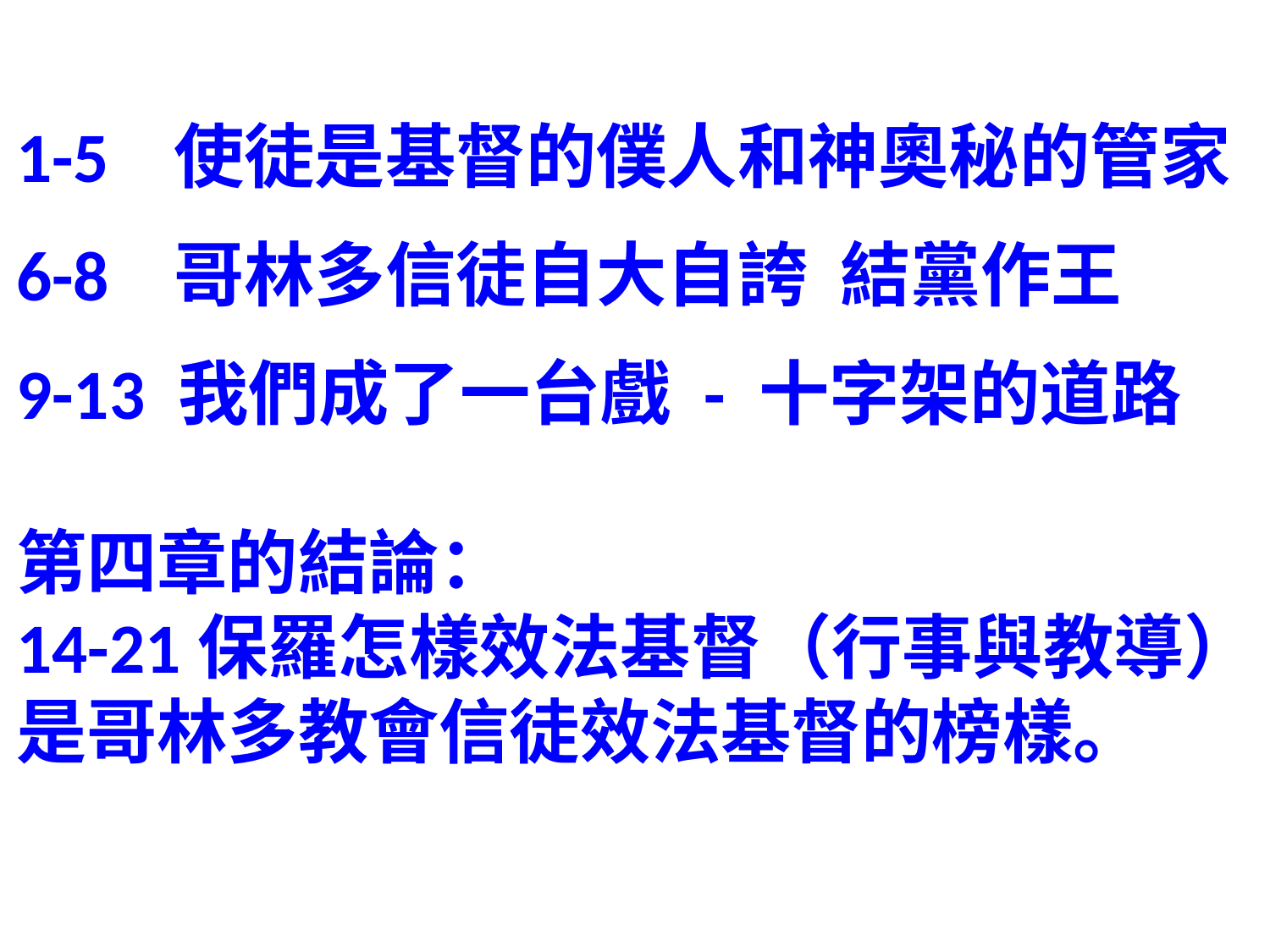

1-5   使徒是基督的僕人和神奧秘的管家

6-8   哥林多信徒自大自誇  結黨作王

9-13 我們成了一台戲 - 十字架的道路

第四章的結論：
14-21保羅怎樣效法基督（行事與教導）是哥林多教會信徒效法基督的榜樣。